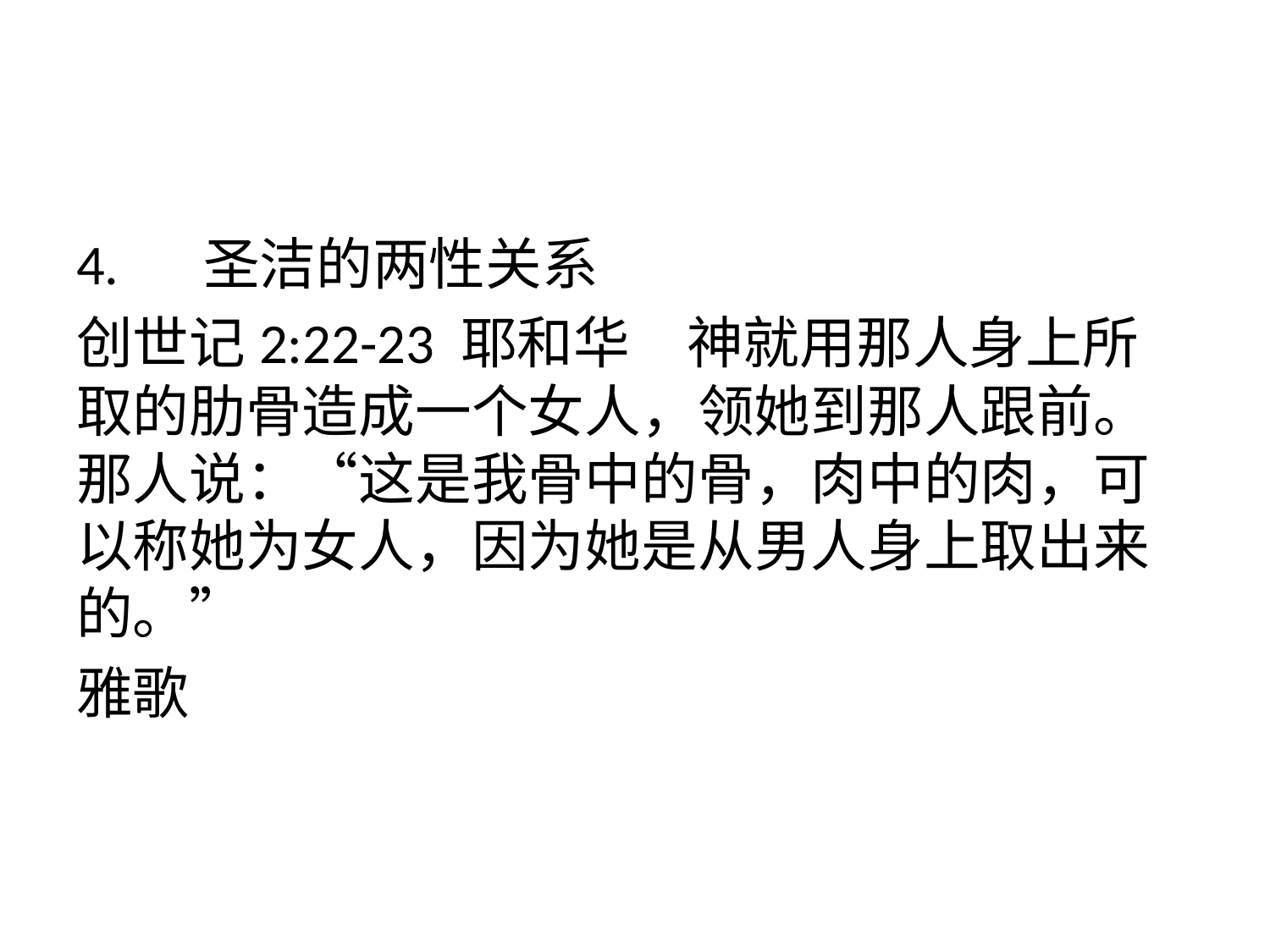

#
4.	圣洁的两性关系
创世记2:22-23 耶和华　神就用那人身上所取的肋骨造成一个女人，领她到那人跟前。那人说：“这是我骨中的骨，肉中的肉，可以称她为女人，因为她是从男人身上取出来的。”
雅歌